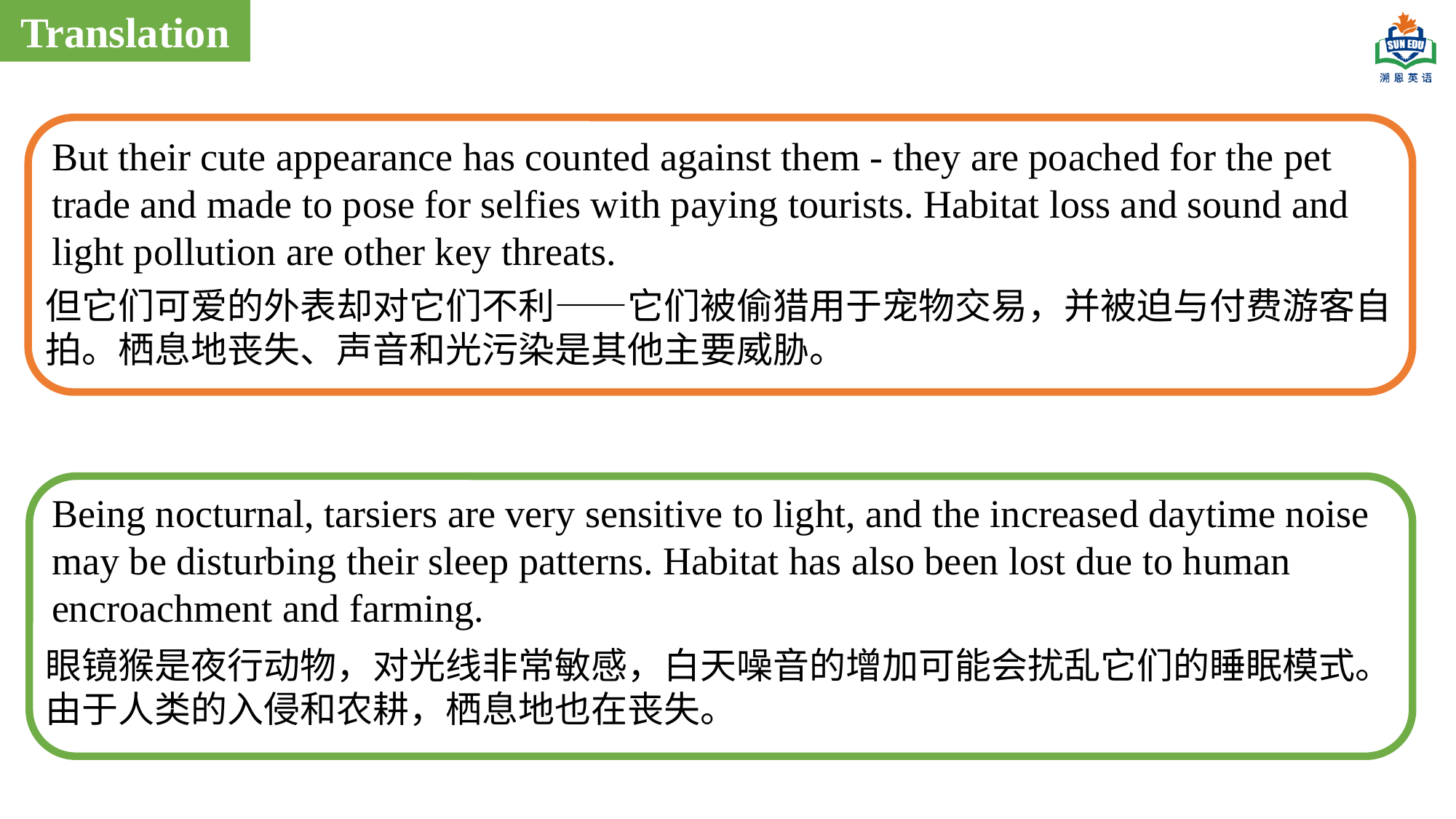

Translation

But their cute appearance has counted against them - they are poached for the pet trade and made to pose for selfies with paying tourists. Habitat loss and sound and light pollution are other key threats.
但它们可爱的外表却对它们不利——它们被偷猎用于宠物交易，并被迫与付费游客自拍。栖息地丧失、声音和光污染是其他主要威胁。

Being nocturnal, tarsiers are very sensitive to light, and the increased daytime noise may be disturbing their sleep patterns. Habitat has also been lost due to human encroachment and farming.
眼镜猴是夜行动物，对光线非常敏感，白天噪音的增加可能会扰乱它们的睡眠模式。由于人类的入侵和农耕，栖息地也在丧失。